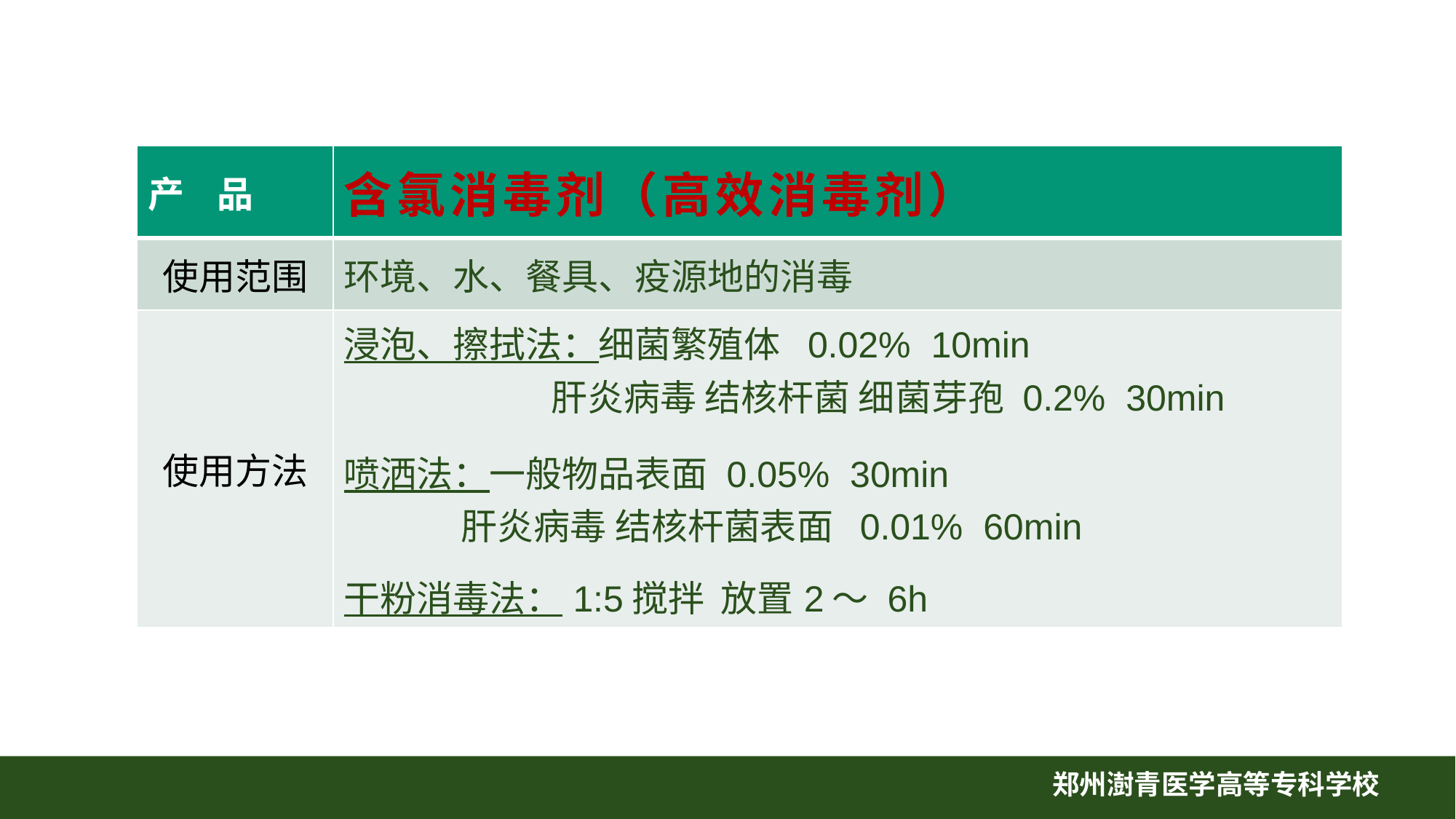

| 产 品 | 含氯消毒剂（高效消毒剂） |
| --- | --- |
| 使用范围 | 环境、水、餐具、疫源地的消毒 |
| 使用方法 | 浸泡、擦拭法：细菌繁殖体 0.02% 10min 肝炎病毒 结核杆菌 细菌芽孢 0.2% 30min 喷洒法：一般物品表面 0.05% 30min 肝炎病毒 结核杆菌表面 0.01% 60min 干粉消毒法：1:5搅拌 放置2～ 6h |
郑州澍青医学高等专科学校